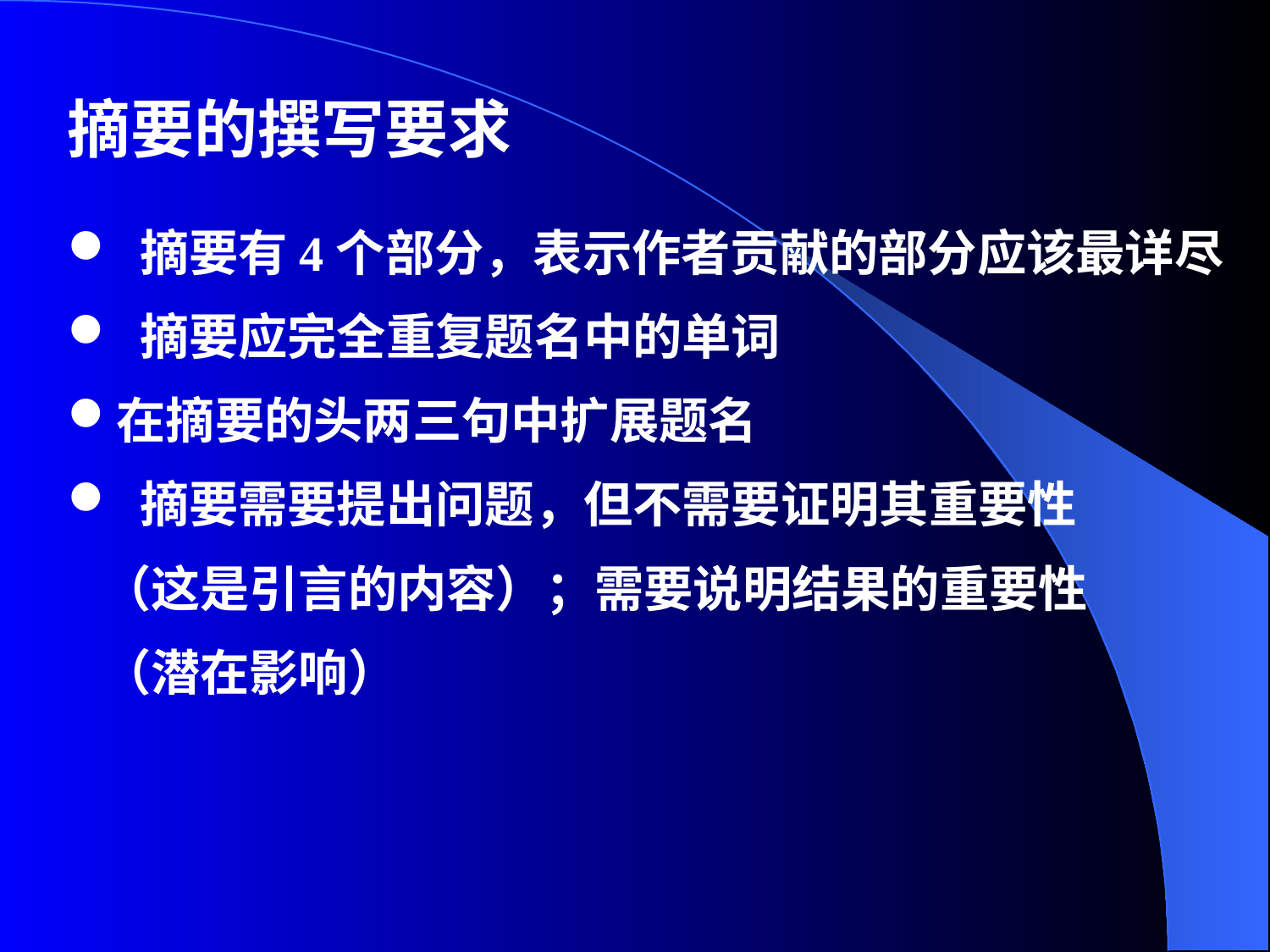

摘要的撰写要求
 摘要有4个部分，表示作者贡献的部分应该最详尽
 摘要应完全重复题名中的单词
在摘要的头两三句中扩展题名
 摘要需要提出问题，但不需要证明其重要性
  （这是引言的内容）；需要说明结果的重要性
  （潜在影响）